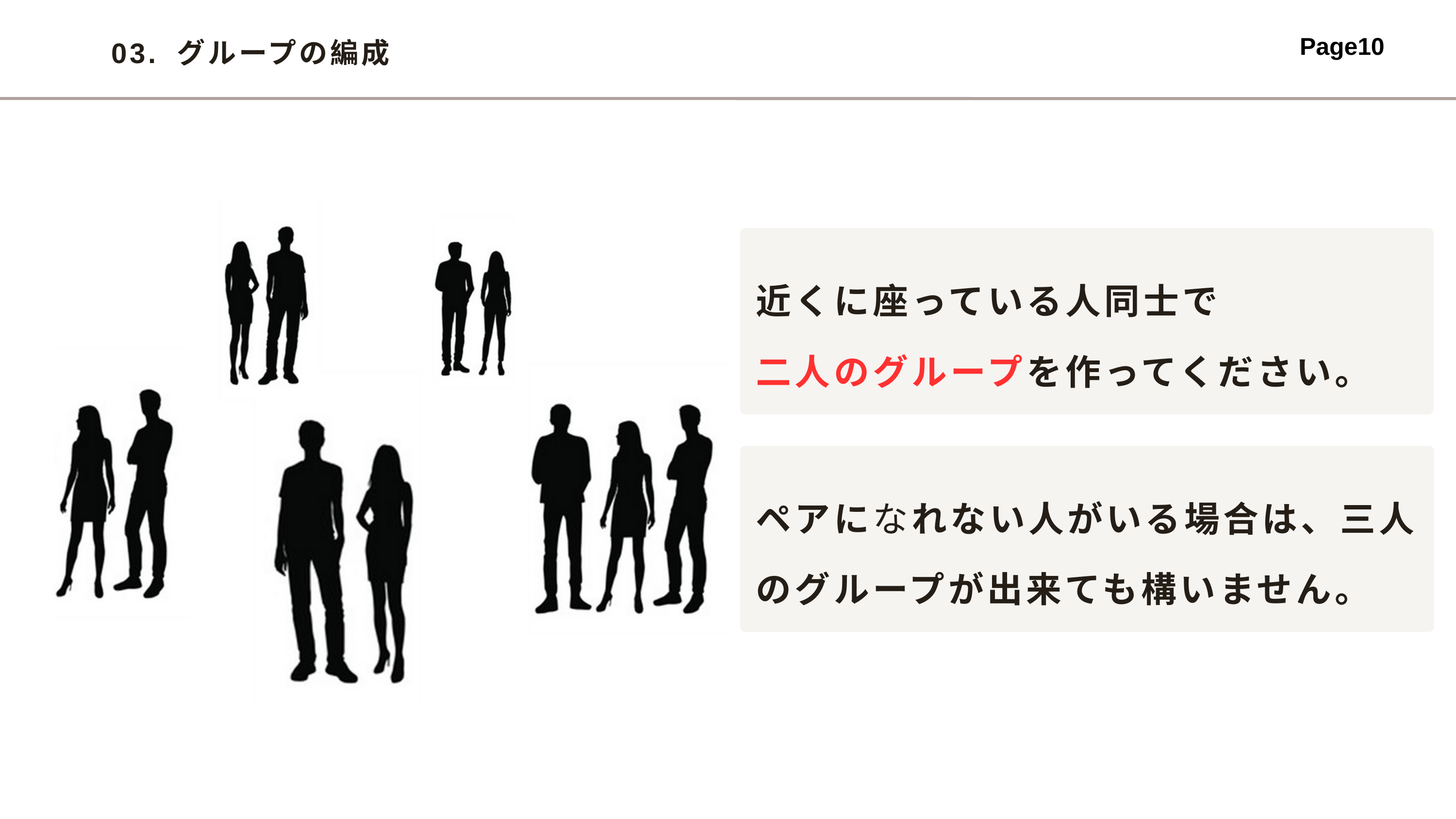

03. グループの編成

近くに座っている人同士で
二人のグループを作ってください。
ペアになれない人がいる場合は、三人のグループが出来ても構いません。